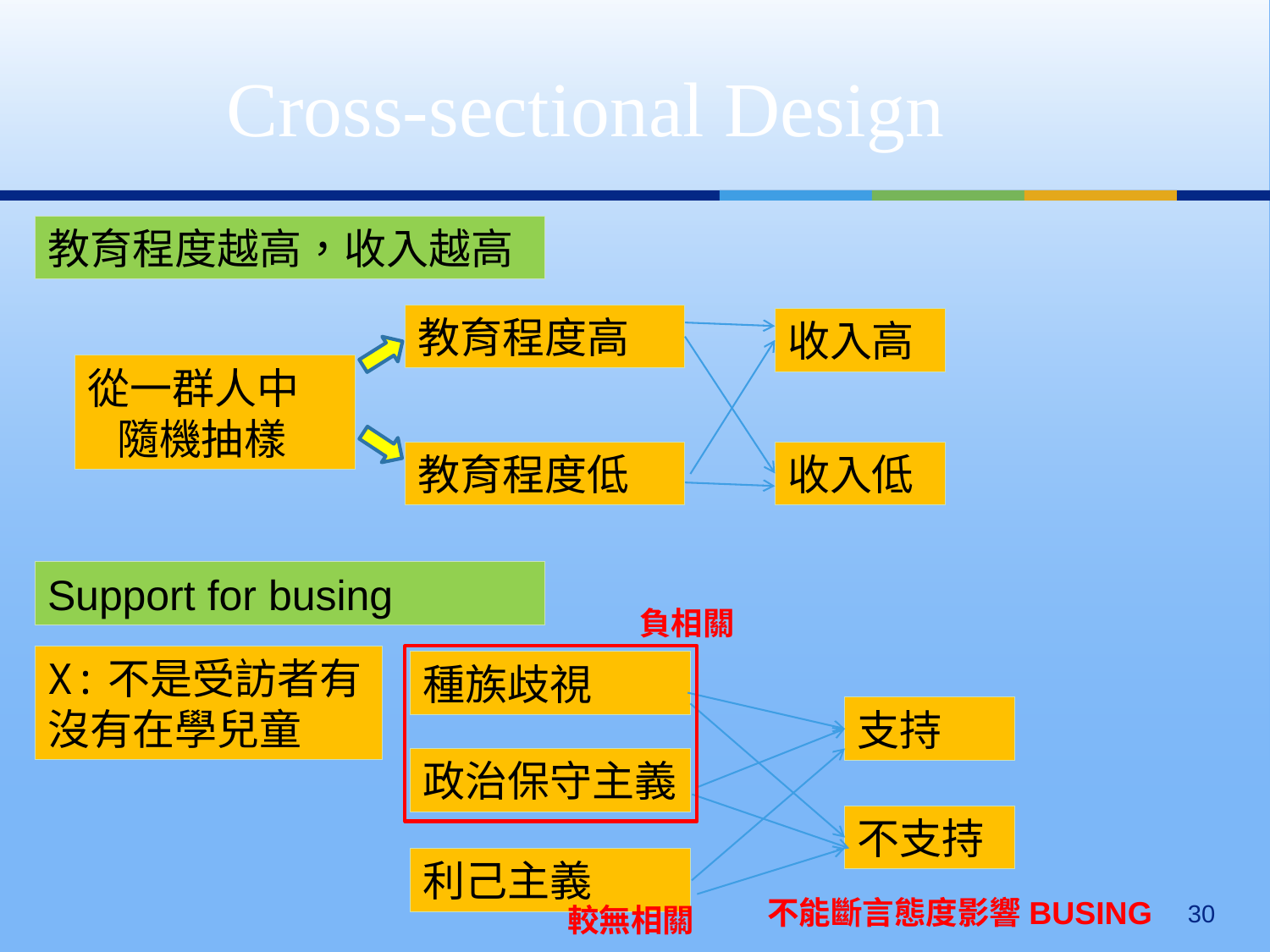

Cross-sectional Design
教育程度越高，收入越高
教育程度高
收入高

從一群人中
  隨機抽樣

教育程度低
收入低
Support for busing
負相關
X:不是受訪者有沒有在學兒童

種族歧視
支持
政治保守主義
不支持
利己主義
30
不能斷言態度影響BUSING
較無相關